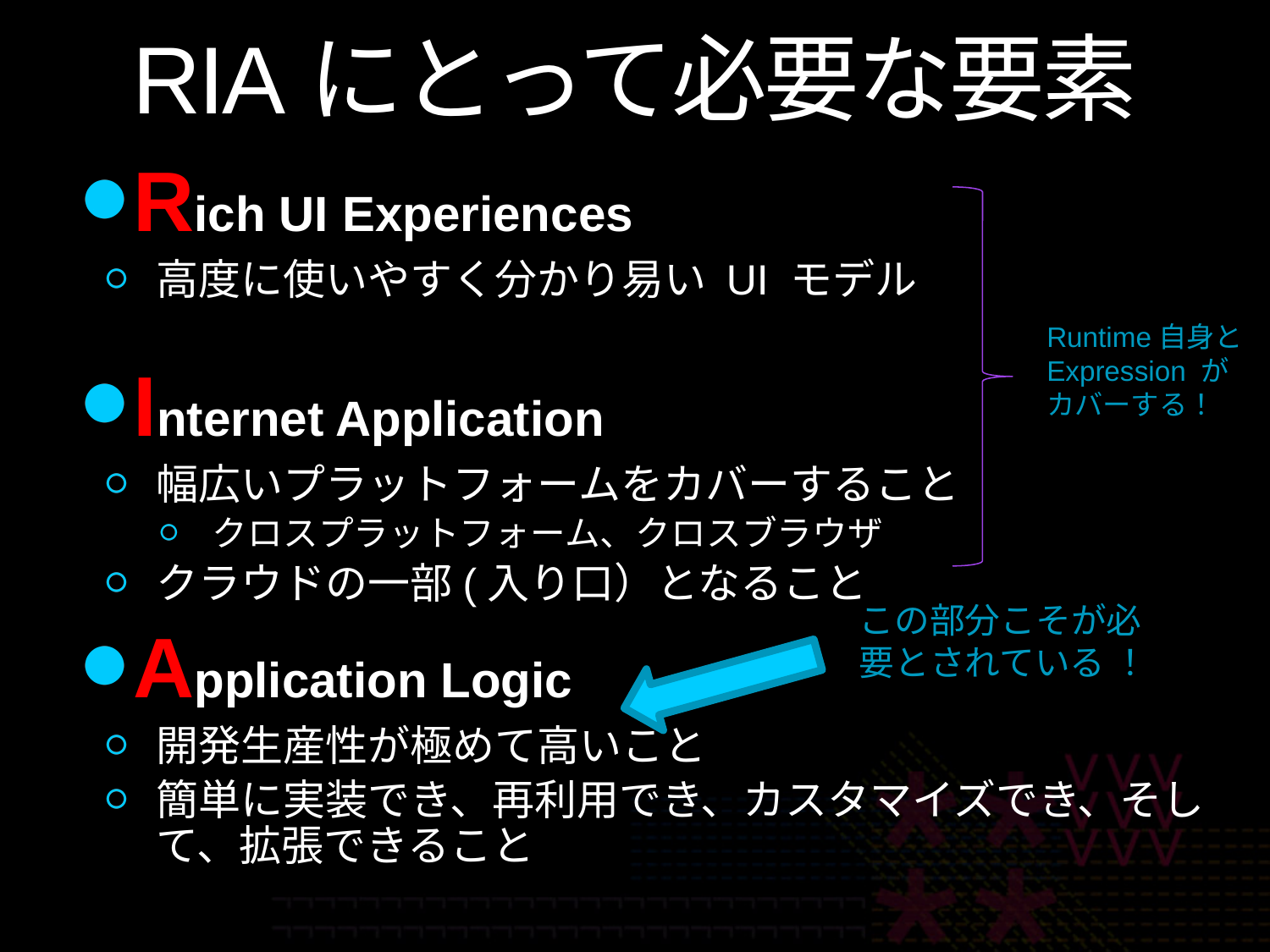

# RIAにとって必要な要素
Rich UI Experiences
高度に使いやすく分かり易い UI モデル

Internet Application
幅広いプラットフォームをカバーすること
クロスプラットフォーム、クロスブラウザ
クラウドの一部(入り口）となること
Application Logic
開発生産性が極めて高いこと
簡単に実装でき、再利用でき、カスタマイズでき、そして、拡張できること

Runtime自身と
Expression が
カバーする！
この部分こそが必要とされている ！